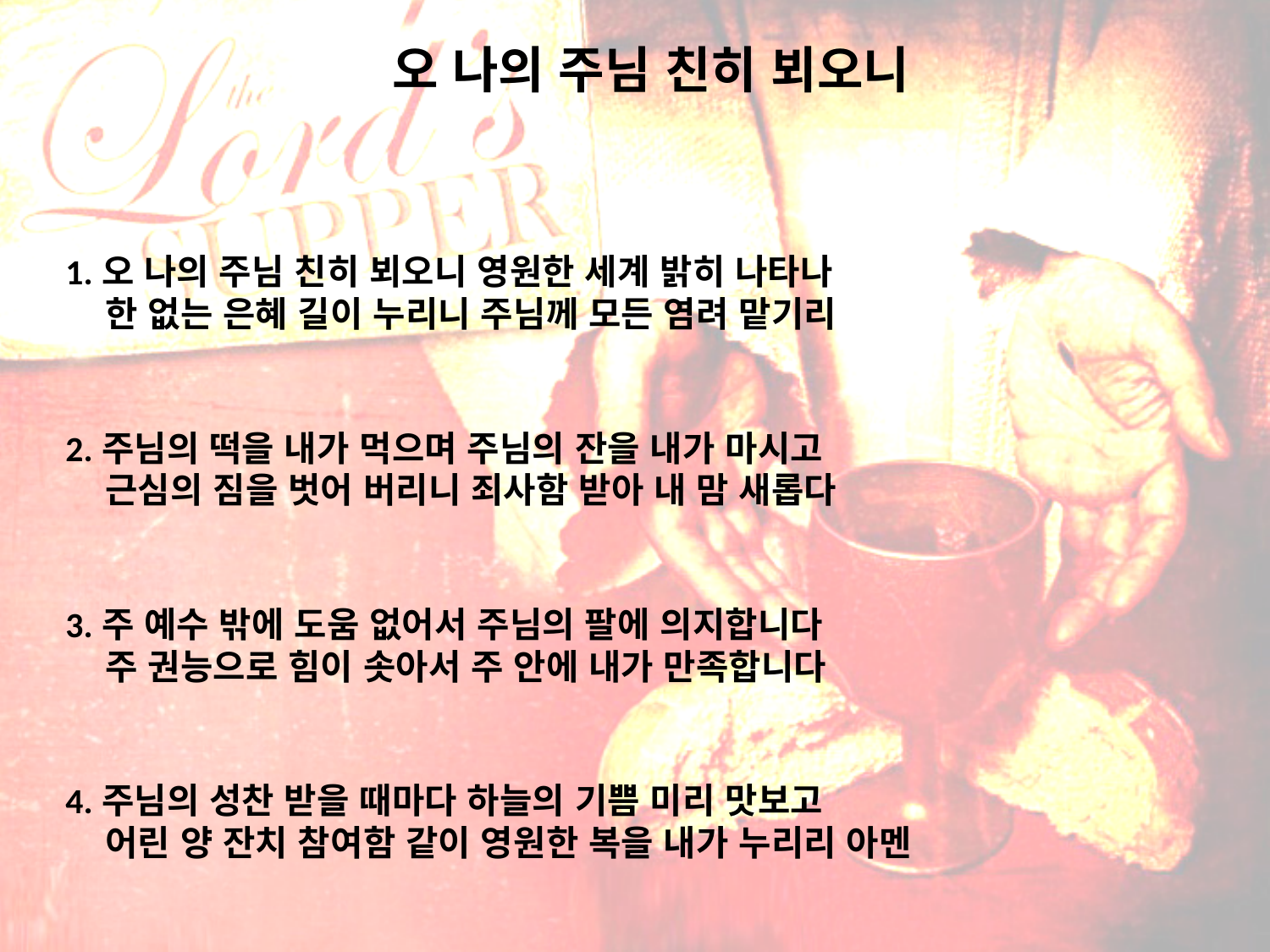

# 오 나의 주님 친히 뵈오니
1.오 나의 주님 친히 뵈오니 영원한 세계 밝히 나타나
    한 없는 은혜 길이 누리니 주님께 모든 염려 맡기리
2.주님의 떡을 내가 먹으며 주님의 잔을 내가 마시고
    근심의 짐을 벗어 버리니 죄사함 받아 내 맘 새롭다
3.주 예수 밖에 도움 없어서 주님의 팔에 의지합니다
    주 권능으로 힘이 솟아서 주 안에 내가 만족합니다
4.주님의 성찬 받을 때마다 하늘의 기쁨 미리 맛보고
    어린 양 잔치 참여함 같이 영원한 복을 내가 누리리 아멘